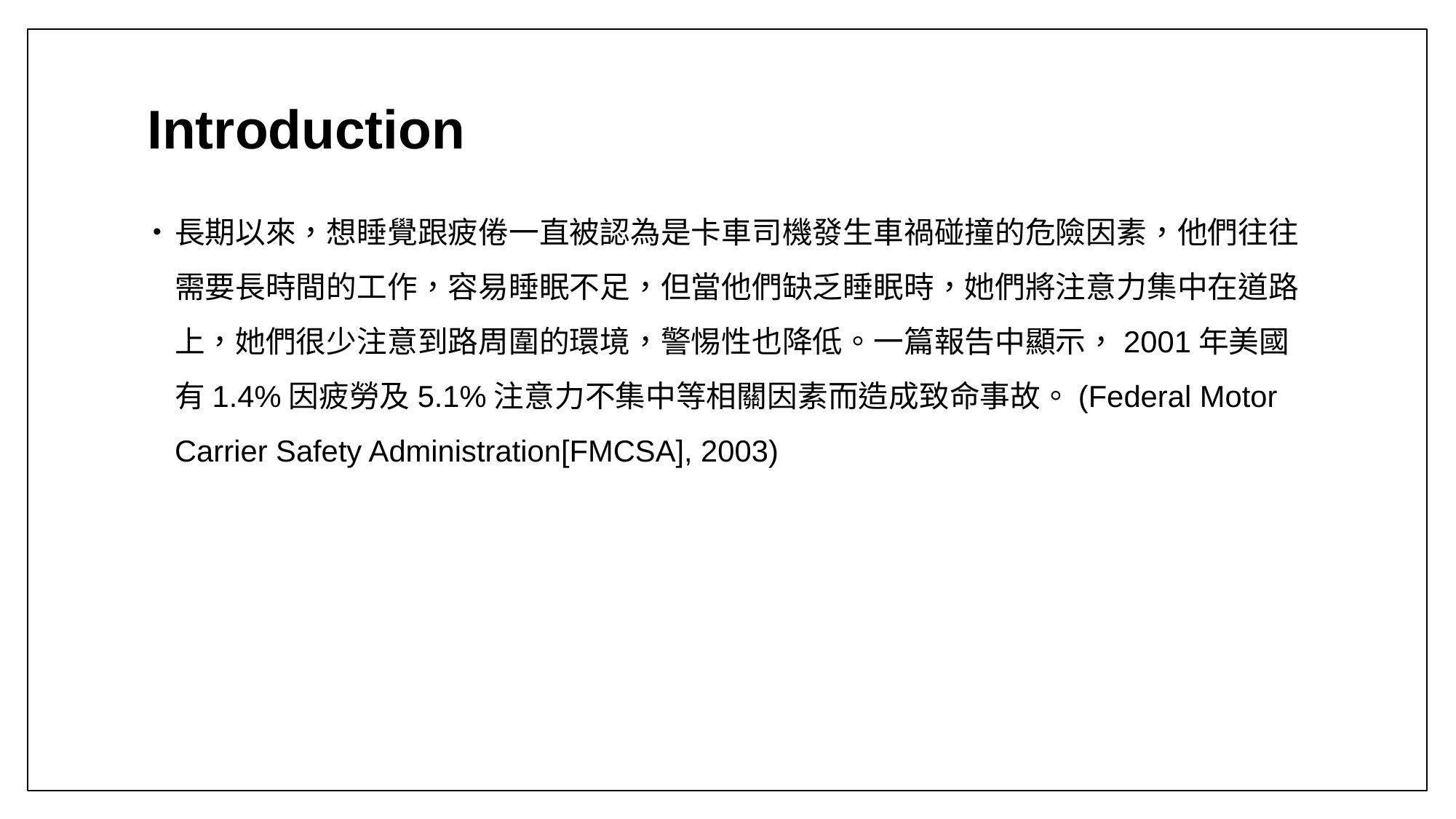

# Introduction
長期以來，想睡覺跟疲倦一直被認為是卡車司機發生車禍碰撞的危險因素，他們往往需要長時間的工作，容易睡眠不足，但當他們缺乏睡眠時，她們將注意力集中在道路上，她們很少注意到路周圍的環境，警惕性也降低。一篇報告中顯示，2001年美國有1.4%因疲勞及5.1%注意力不集中等相關因素而造成致命事故。(Federal Motor Carrier Safety Administration[FMCSA], 2003)